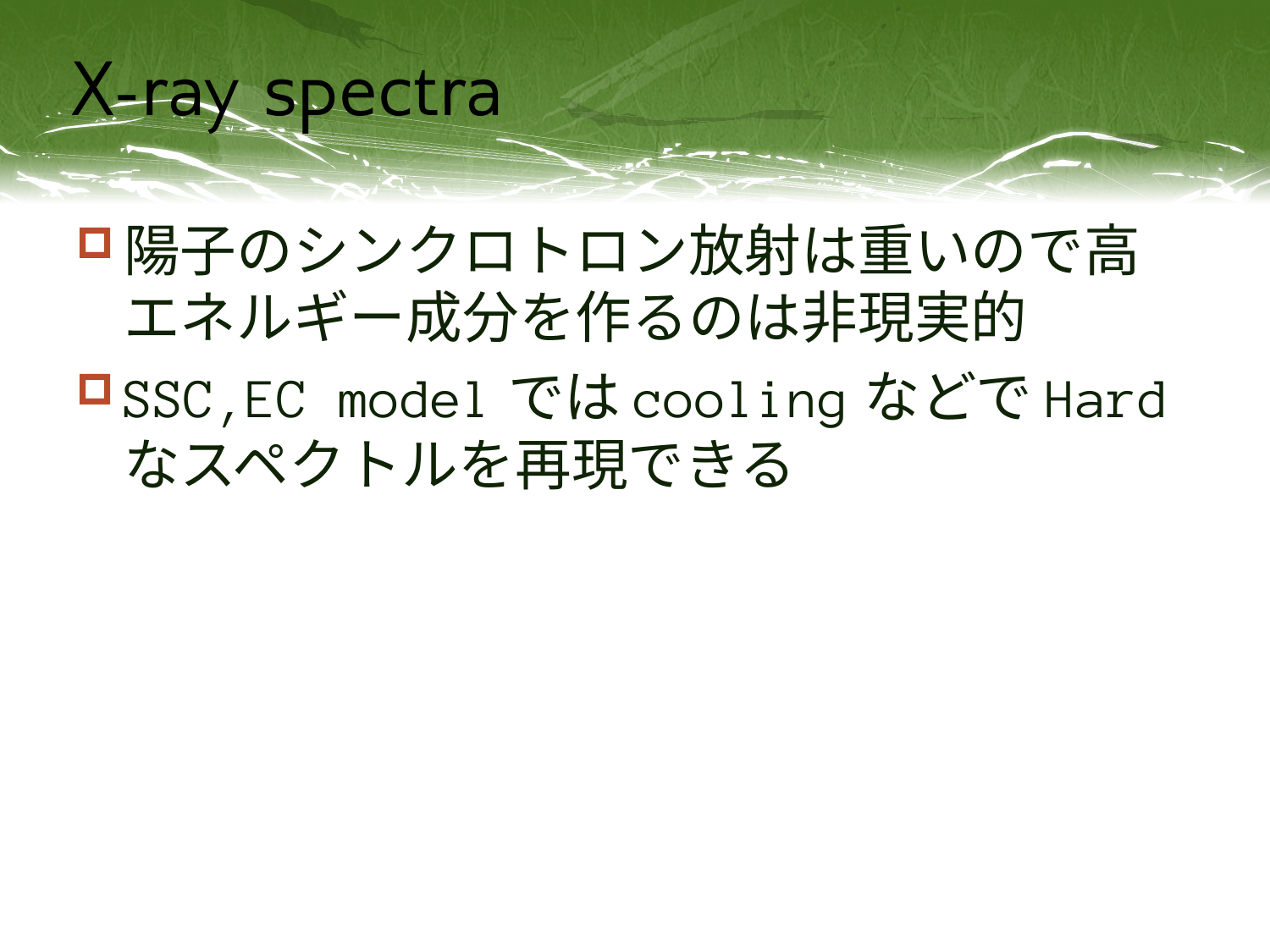

# X-ray spectra
陽子のシンクロトロン放射は重いので高エネルギー成分を作るのは非現実的
SSC,EC modelではcoolingなどでHardなスペクトルを再現できる